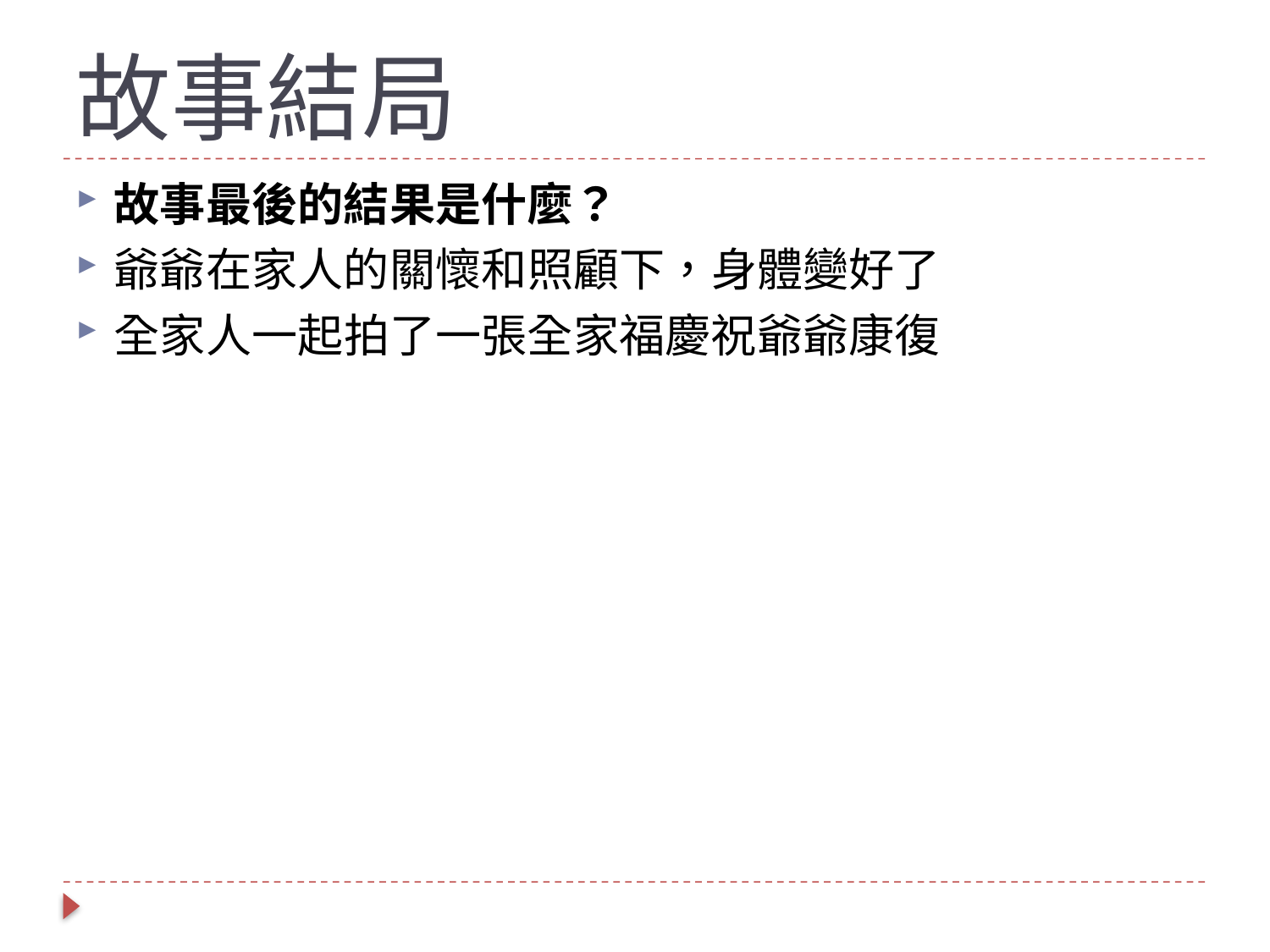

故事結局
故事最後的結果是什麼？
爺爺在家人的關懷和照顧下，身體變好了
全家人一起拍了一張全家福慶祝爺爺康復